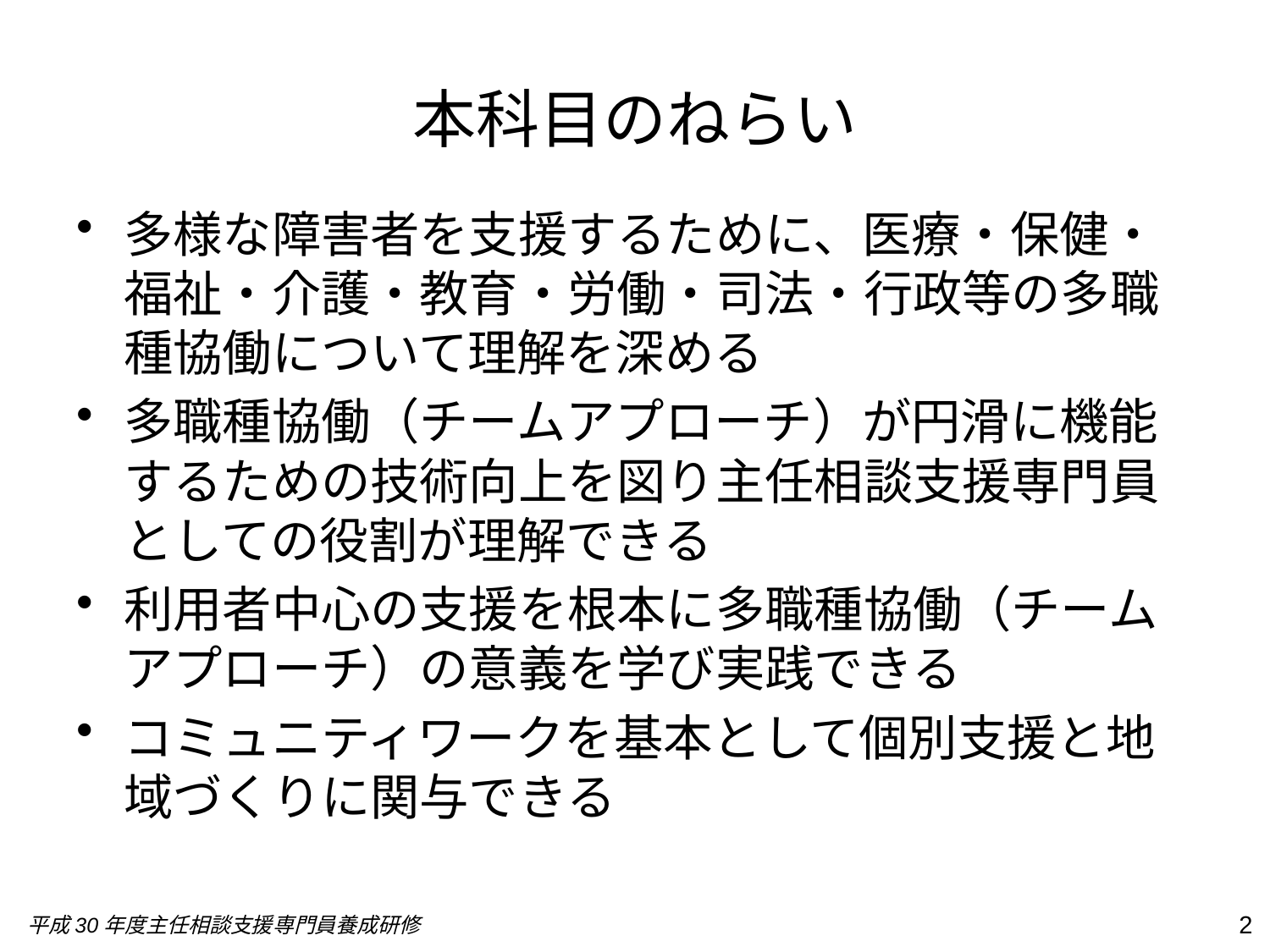

# 本科目のねらい
多様な障害者を支援するために、医療・保健・福祉・介護・教育・労働・司法・行政等の多職種協働について理解を深める
多職種協働（チームアプローチ）が円滑に機能するための技術向上を図り主任相談支援専門員としての役割が理解できる
利用者中心の支援を根本に多職種協働（チームアプローチ）の意義を学び実践できる
コミュニティワークを基本として個別支援と地域づくりに関与できる
2
平成30年度主任相談支援専門員養成研修